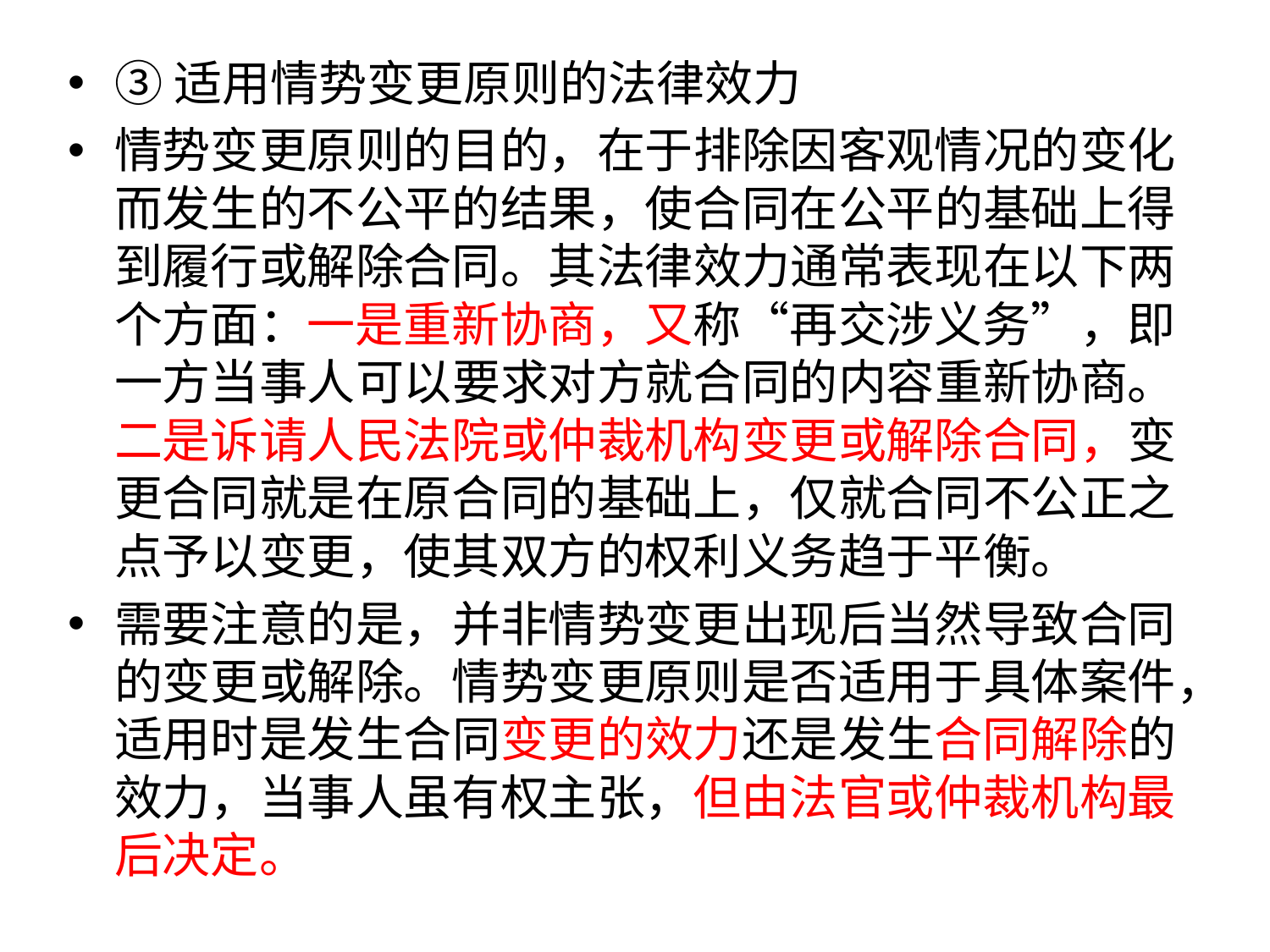

③适用情势变更原则的法律效力
情势变更原则的目的，在于排除因客观情况的变化而发生的不公平的结果，使合同在公平的基础上得到履行或解除合同。其法律效力通常表现在以下两个方面：一是重新协商，又称“再交涉义务”，即一方当事人可以要求对方就合同的内容重新协商。二是诉请人民法院或仲裁机构变更或解除合同，变更合同就是在原合同的基础上，仅就合同不公正之点予以变更，使其双方的权利义务趋于平衡。
需要注意的是，并非情势变更出现后当然导致合同的变更或解除。情势变更原则是否适用于具体案件，适用时是发生合同变更的效力还是发生合同解除的效力，当事人虽有权主张，但由法官或仲裁机构最后决定。